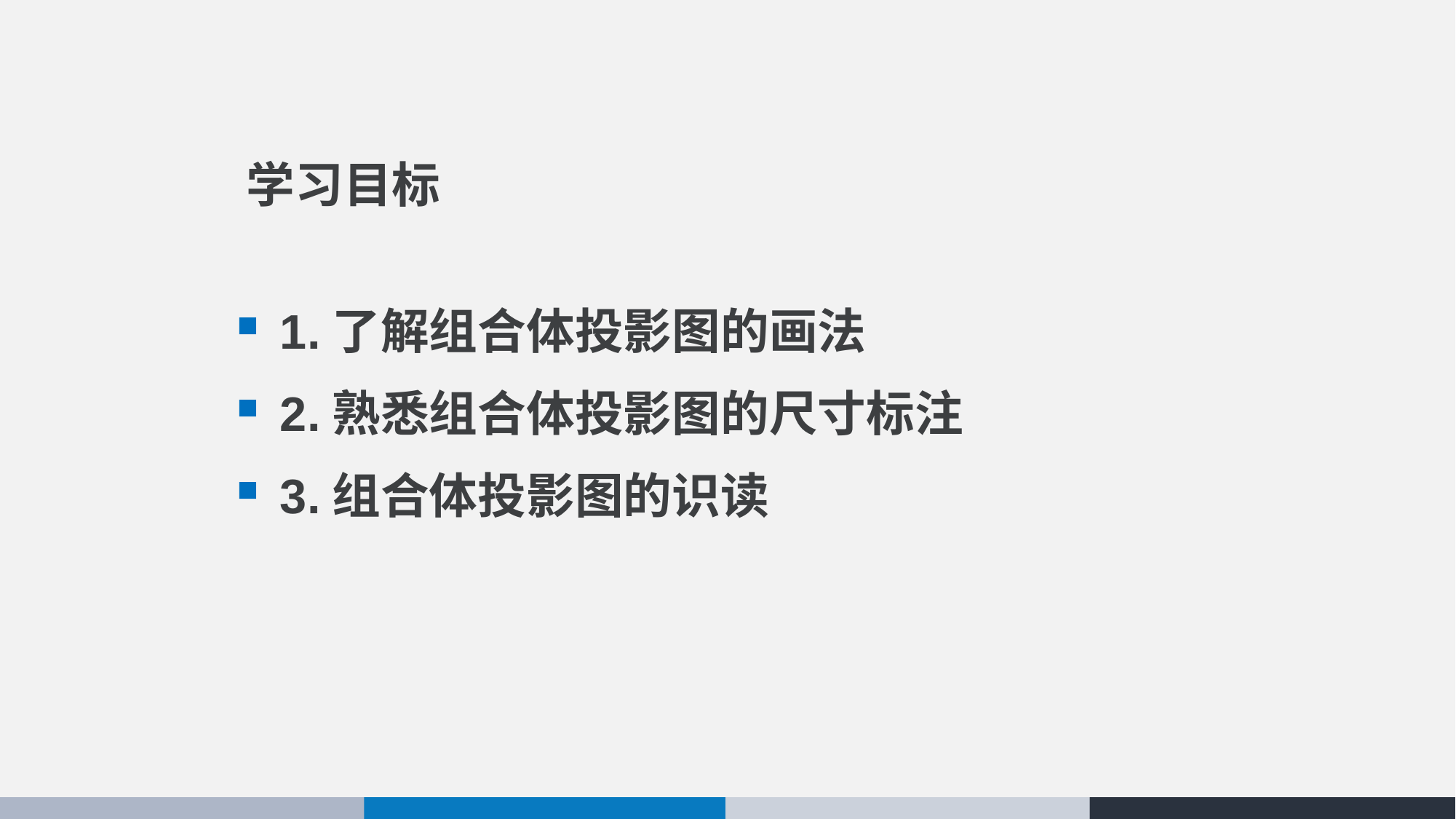

# 学习目标
1.了解组合体投影图的画法
2.熟悉组合体投影图的尺寸标注
3.组合体投影图的识读